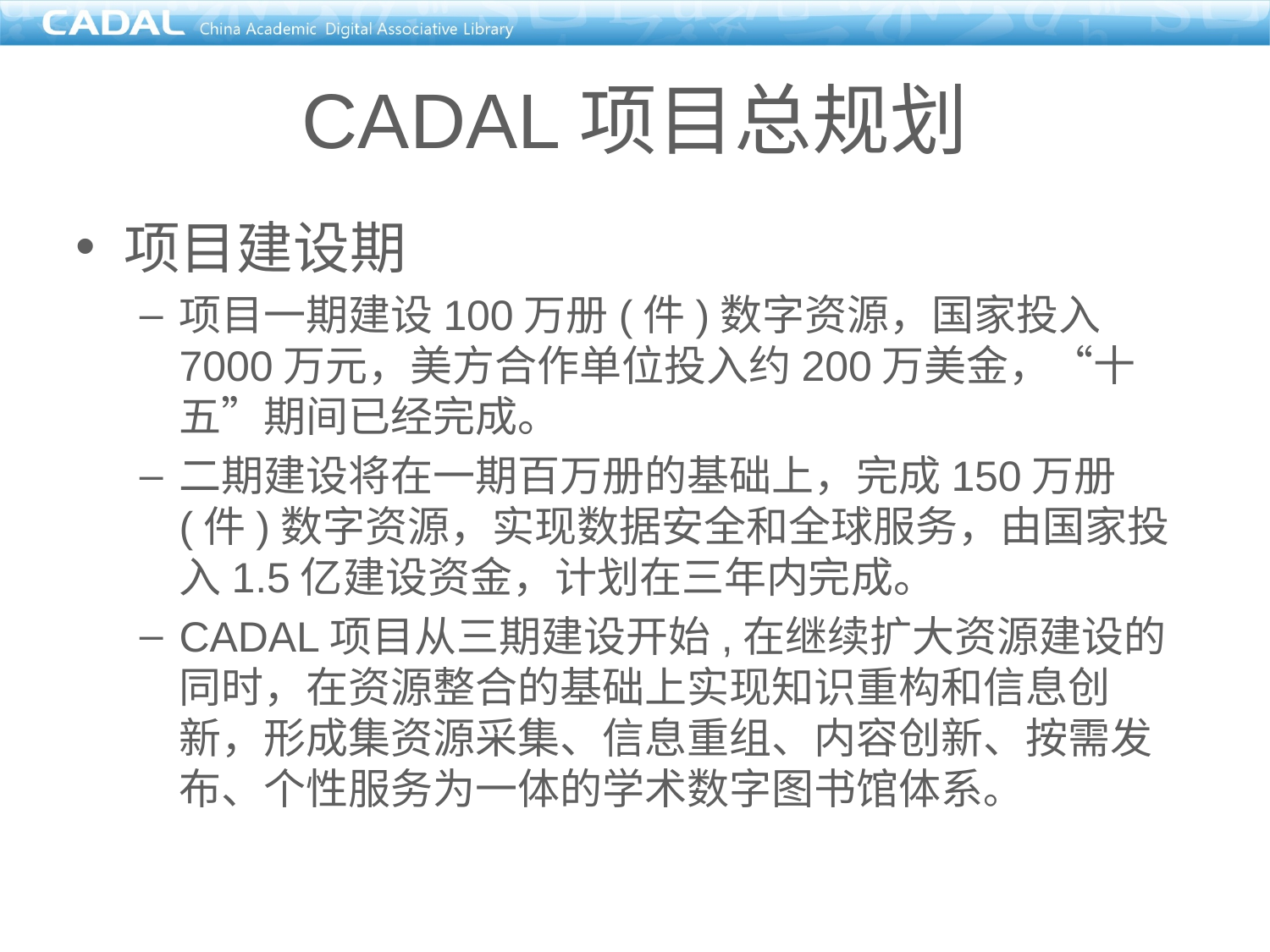

CADAL项目总规划
项目建设期
项目一期建设100万册(件)数字资源，国家投入7000万元，美方合作单位投入约200万美金，“十五”期间已经完成。
二期建设将在一期百万册的基础上，完成150万册(件)数字资源，实现数据安全和全球服务，由国家投入1.5亿建设资金，计划在三年内完成。
CADAL项目从三期建设开始,在继续扩大资源建设的同时，在资源整合的基础上实现知识重构和信息创新，形成集资源采集、信息重组、内容创新、按需发布、个性服务为一体的学术数字图书馆体系。